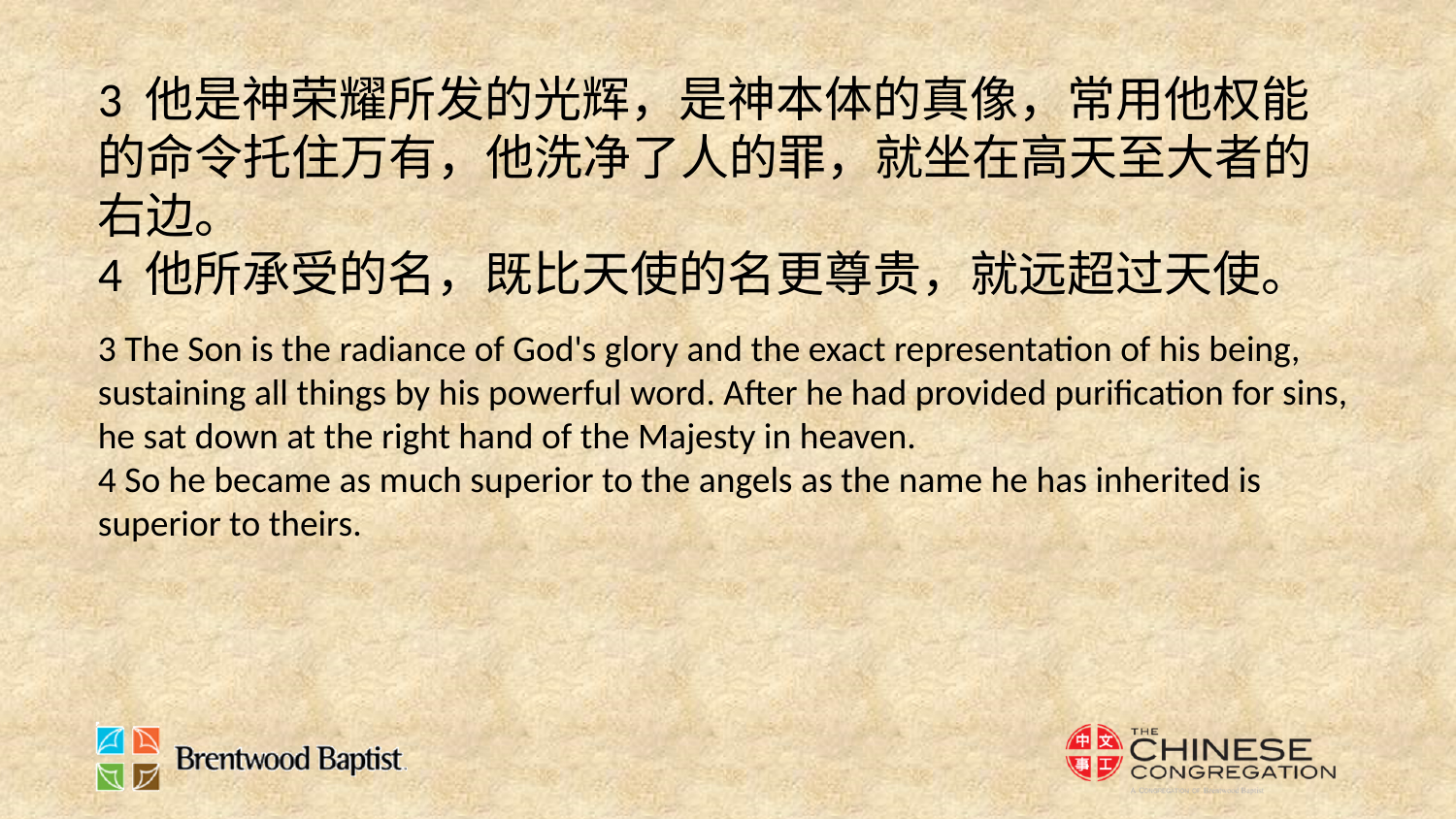

3 他是神荣耀所发的光辉，是神本体的真像，常用他权能的命令托住万有，他洗净了人的罪，就坐在高天至大者的右边。
4 他所承受的名，既比天使的名更尊贵，就远超过天使。

3 The Son is the radiance of God's glory and the exact representation of his being, sustaining all things by his powerful word. After he had provided purification for sins, he sat down at the right hand of the Majesty in heaven.
4 So he became as much superior to the angels as the name he has inherited is superior to theirs.